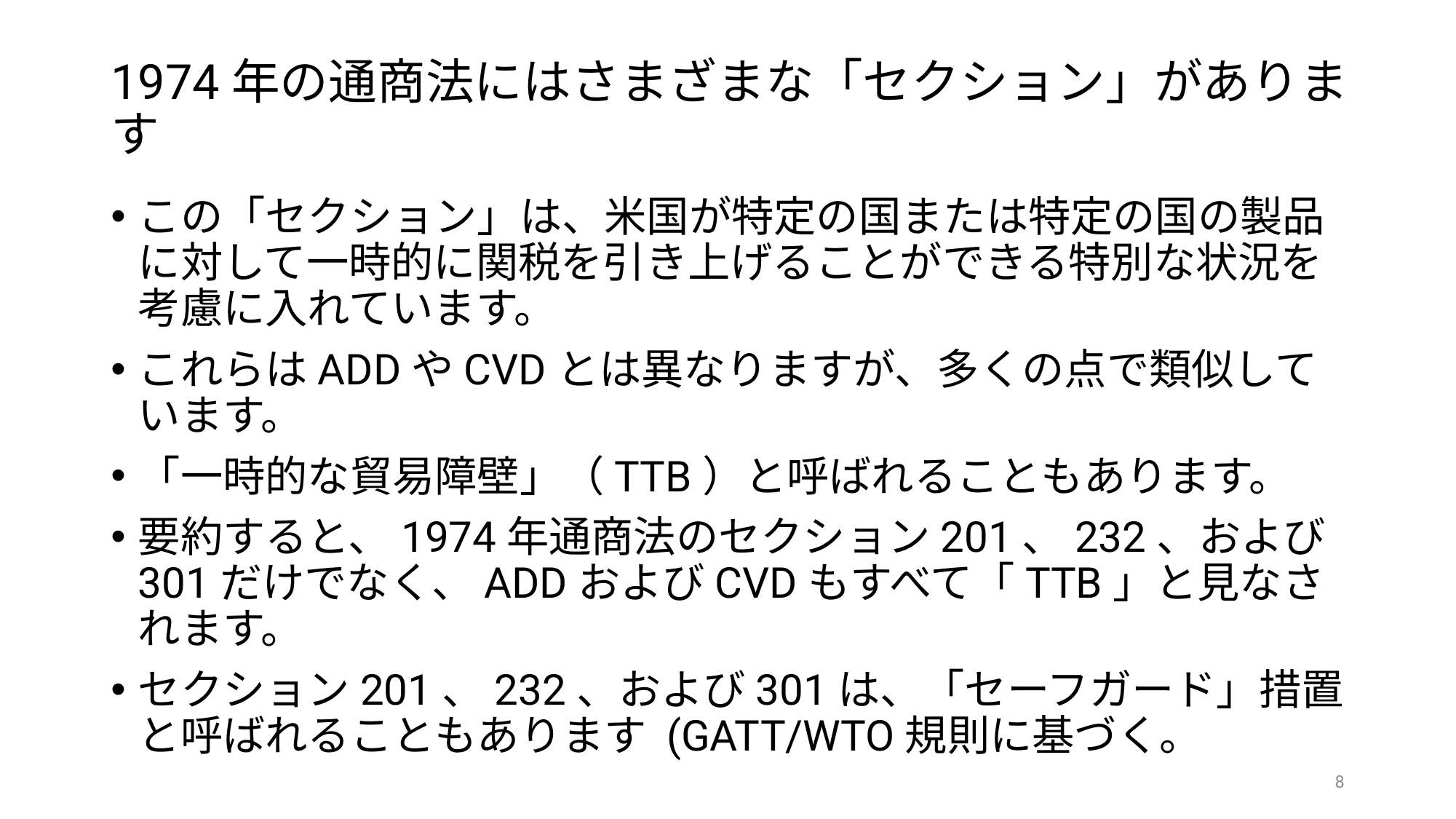

# 1974年の通商法にはさまざまな「セクション」があります
この「セクション」は、米国が特定の国または特定の国の製品に対して一時的に関税を引き上げることができる特別な状況を考慮に入れています。
これらはADDやCVDとは異なりますが、多くの点で類似しています。
「一時的な貿易障壁」（TTB）と呼ばれることもあります。
要約すると、1974年通商法のセクション201、232、および301だけでなく、ADDおよびCVDもすべて「TTB」と見なされます。
セクション201、232、および301は、「セーフガード」措置と呼ばれることもあります (GATT/WTO規則に基づく。

8